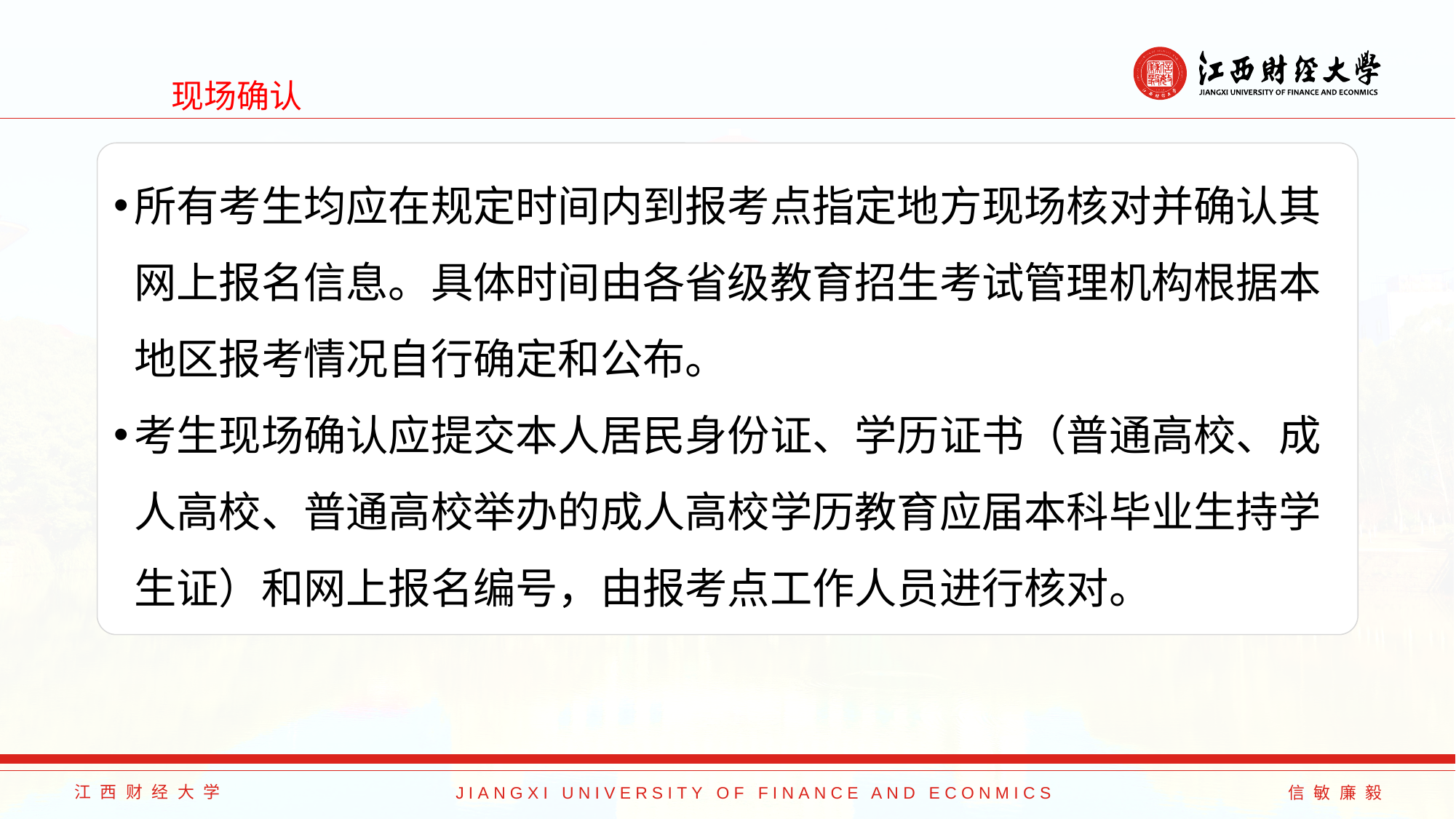

# 现场确认
所有考生均应在规定时间内到报考点指定地方现场核对并确认其网上报名信息。具体时间由各省级教育招生考试管理机构根据本地区报考情况自行确定和公布。
考生现场确认应提交本人居民身份证、学历证书（普通高校、成人高校、普通高校举办的成人高校学历教育应届本科毕业生持学生证）和网上报名编号，由报考点工作人员进行核对。